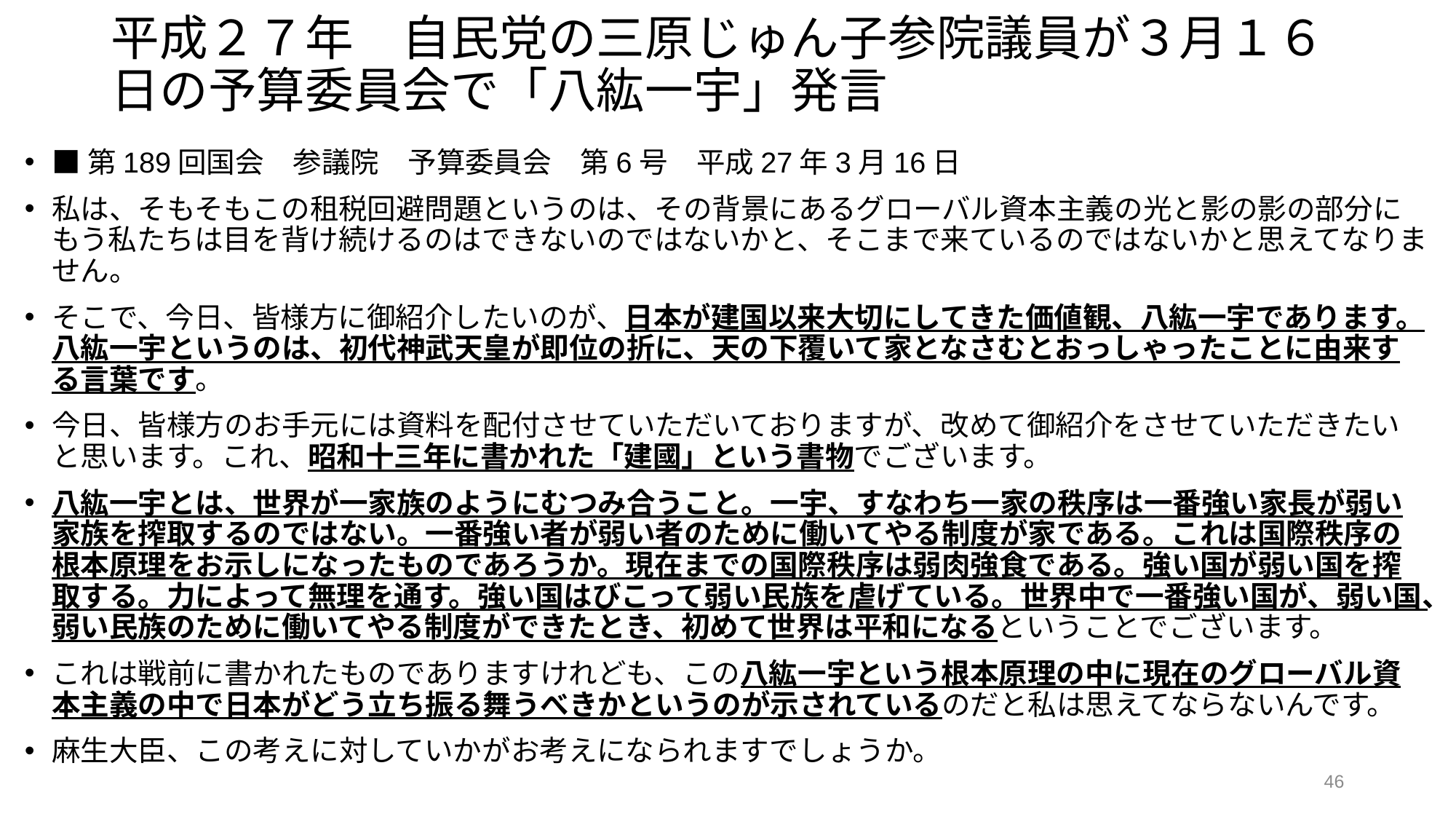

# 平成２７年　自民党の三原じゅん子参院議員が３月１６日の予算委員会で「八紘一宇」発言
■第189回国会　参議院　予算委員会　第6号　平成27年3月16日
私は、そもそもこの租税回避問題というのは、その背景にあるグローバル資本主義の光と影の影の部分にもう私たちは目を背け続けるのはできないのではないかと、そこまで来ているのではないかと思えてなりません。
そこで、今日、皆様方に御紹介したいのが、日本が建国以来大切にしてきた価値観、八紘一宇であります。八紘一宇というのは、初代神武天皇が即位の折に、天の下覆いて家となさむとおっしゃったことに由来する言葉です。
今日、皆様方のお手元には資料を配付させていただいておりますが、改めて御紹介をさせていただきたいと思います。これ、昭和十三年に書かれた「建國」という書物でございます。
八紘一宇とは、世界が一家族のようにむつみ合うこと。一宇、すなわち一家の秩序は一番強い家長が弱い家族を搾取するのではない。一番強い者が弱い者のために働いてやる制度が家である。これは国際秩序の根本原理をお示しになったものであろうか。現在までの国際秩序は弱肉強食である。強い国が弱い国を搾取する。力によって無理を通す。強い国はびこって弱い民族を虐げている。世界中で一番強い国が、弱い国、弱い民族のために働いてやる制度ができたとき、初めて世界は平和になるということでございます。
これは戦前に書かれたものでありますけれども、この八紘一宇という根本原理の中に現在のグローバル資本主義の中で日本がどう立ち振る舞うべきかというのが示されているのだと私は思えてならないんです。
麻生大臣、この考えに対していかがお考えになられますでしょうか。

46